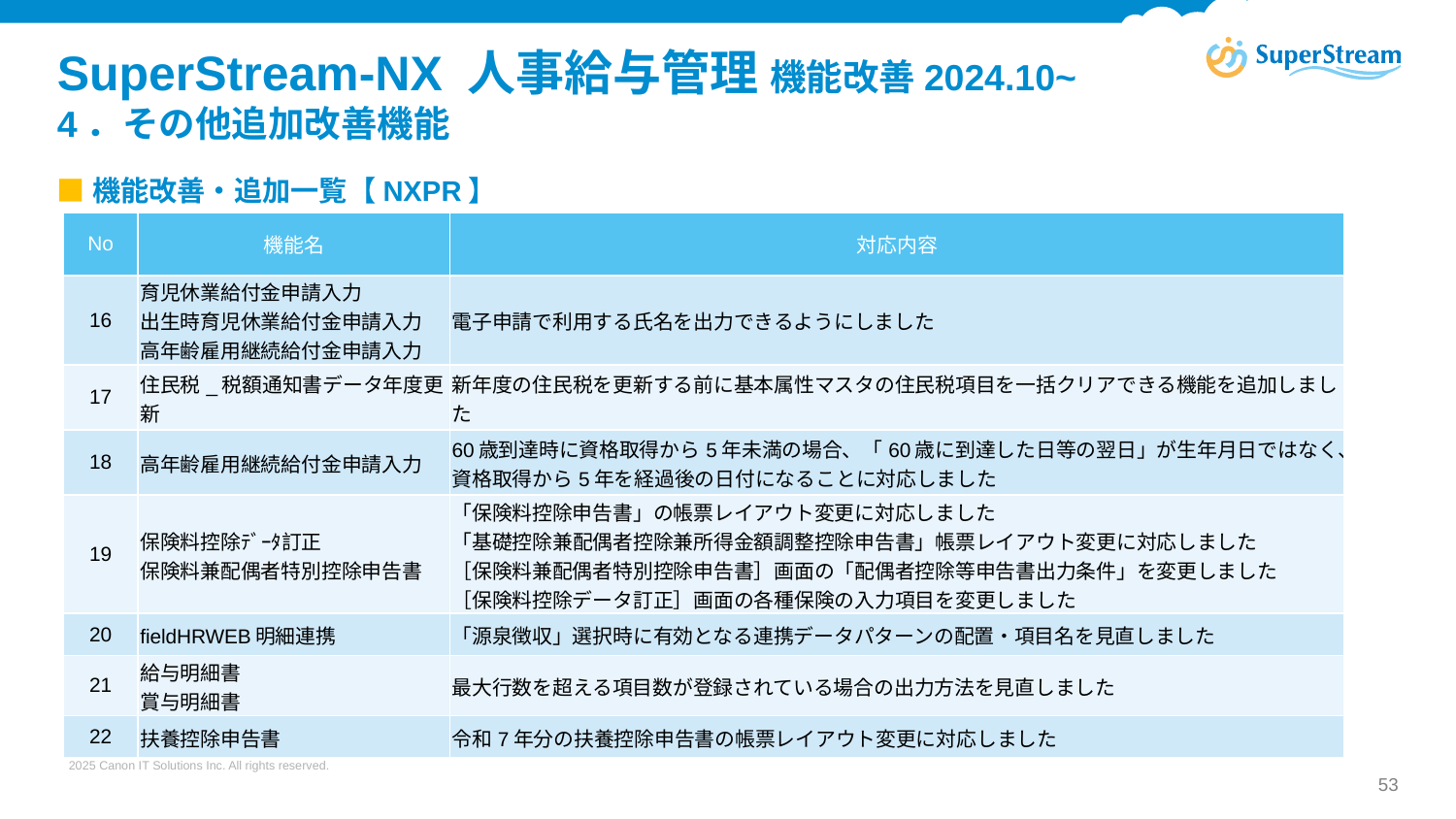

# SuperStream-NX 人事給与管理 機能改善2024.10~　 4．その他追加改善機能
■機能改善・追加一覧【NXPR】

| No | 機能名 | 対応内容 |
| --- | --- | --- |
| 16 | 育児休業給付金申請入力 出生時育児休業給付金申請入力 高年齢雇用継続給付金申請入力 | 電子申請で利用する氏名を出力できるようにしました |
| 17 | 住民税\_税額通知書データ年度更新 | 新年度の住民税を更新する前に基本属性マスタの住民税項目を一括クリアできる機能を追加しました |
| 18 | 高年齢雇用継続給付金申請入力 | 60歳到達時に資格取得から5年未満の場合、「60歳に到達した日等の翌日」が生年月日ではなく、資格取得から5年を経過後の日付になることに対応しました |
| 19 | 保険料控除ﾃﾞｰﾀ訂正 保険料兼配偶者特別控除申告書 | 「保険料控除申告書」の帳票レイアウト変更に対応しました 「基礎控除兼配偶者控除兼所得金額調整控除申告書」帳票レイアウト変更に対応しました ［保険料兼配偶者特別控除申告書］画面の「配偶者控除等申告書出力条件」を変更しました ［保険料控除データ訂正］画面の各種保険の入力項目を変更しました |
| 20 | fieldHRWEB明細連携 | 「源泉徴収」選択時に有効となる連携データパターンの配置・項目名を見直しました |
| 21 | 給与明細書 賞与明細書 | 最大行数を超える項目数が登録されている場合の出力方法を見直しました |
| 22 | 扶養控除申告書 | 令和7年分の扶養控除申告書の帳票レイアウト変更に対応しました |
2025 Canon IT Solutions Inc. All rights reserved.
53